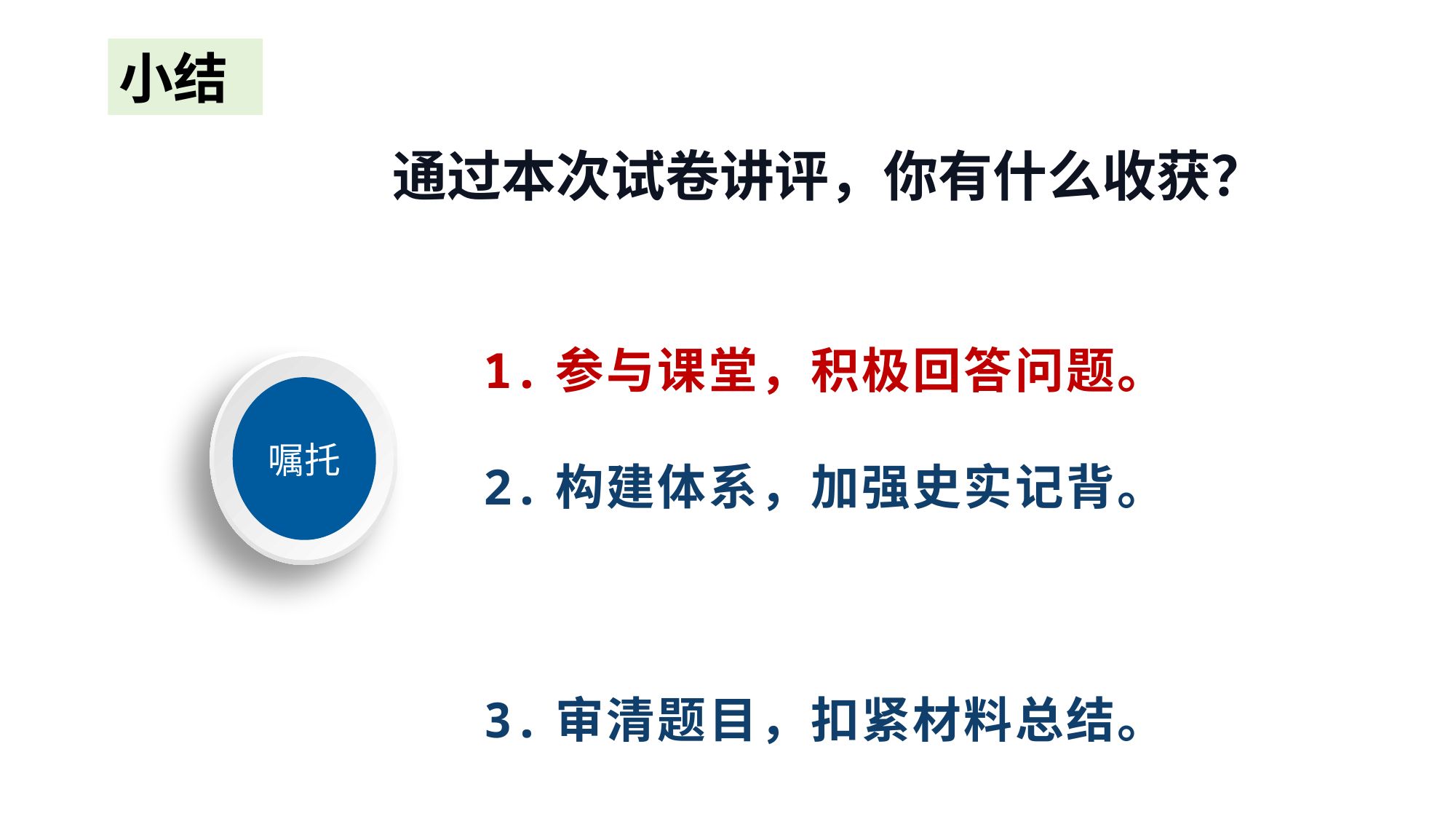

小结
通过本次试卷讲评，你有什么收获？
1.参与课堂，积极回答问题。
2.构建体系，加强史实记背。
3.审清题目，扣紧材料总结。

嘱托